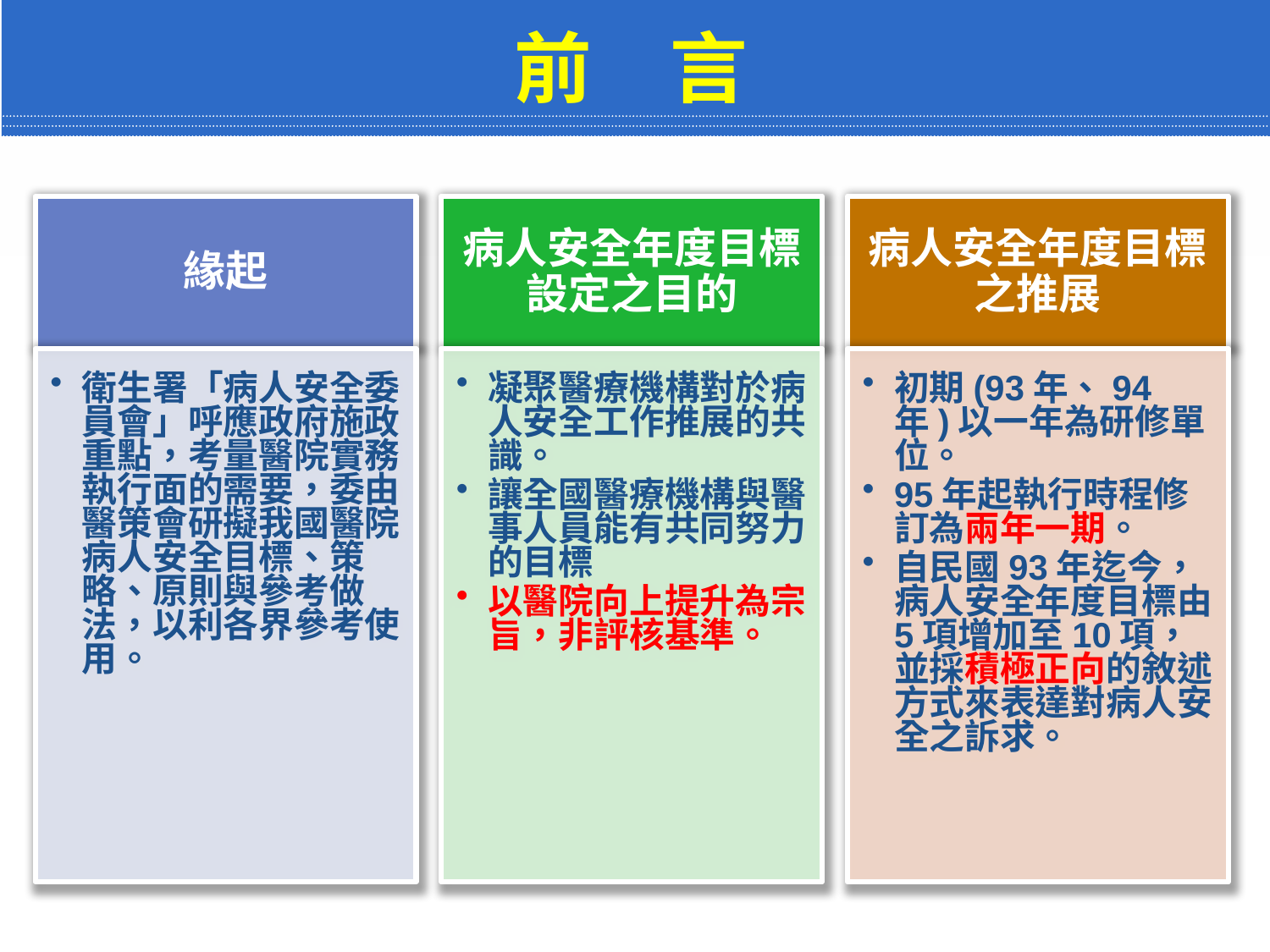

# 前　言
緣起
衛生署「病人安全委員會」呼應政府施政重點，考量醫院實務執行面的需要，委由醫策會研擬我國醫院病人安全目標、策略、原則與參考做法，以利各界參考使用。
病人安全年度目標設定之目的
凝聚醫療機構對於病人安全工作推展的共識。
讓全國醫療機構與醫事人員能有共同努力的目標
以醫院向上提升為宗旨，非評核基準。
病人安全年度目標之推展
初期(93年、94年)以一年為研修單位。
95年起執行時程修訂為兩年一期。
自民國93年迄今，病人安全年度目標由5項增加至10項，並採積極正向的敘述方式來表達對病人安全之訴求。